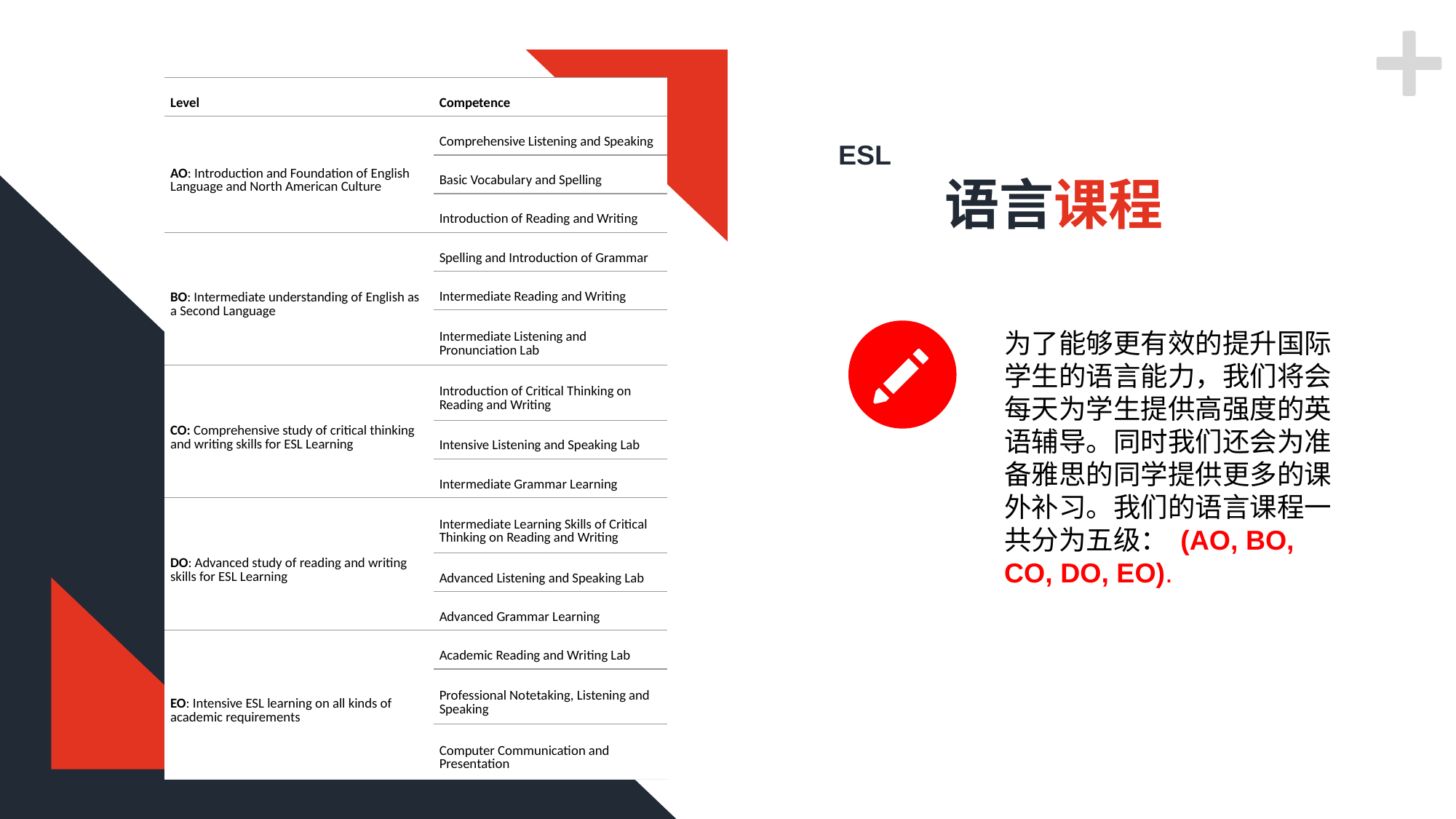

| Level | Competence |
| --- | --- |
| AO: Introduction and Foundation of English Language and North American Culture | Comprehensive Listening and Speaking |
|  | Basic Vocabulary and Spelling |
|  | Introduction of Reading and Writing |
| BO: Intermediate understanding of English as a Second Language | Spelling and Introduction of Grammar |
|  | Intermediate Reading and Writing |
|  | Intermediate Listening and Pronunciation Lab |
| CO: Comprehensive study of critical thinking and writing skills for ESL Learning | Introduction of Critical Thinking on Reading and Writing |
|  | Intensive Listening and Speaking Lab |
|  | Intermediate Grammar Learning |
| DO: Advanced study of reading and writing skills for ESL Learning | Intermediate Learning Skills of Critical Thinking on Reading and Writing |
|  | Advanced Listening and Speaking Lab |
|  | Advanced Grammar Learning |
| EO: Intensive ESL learning on all kinds of academic requirements | Academic Reading and Writing Lab |
|  | Professional Notetaking, Listening and Speaking |
|  | Computer Communication and Presentation |
ESL
语言课程

为了能够更有效的提升国际学生的语言能力，我们将会每天为学生提供高强度的英语辅导。同时我们还会为准备雅思的同学提供更多的课外补习。我们的语言课程一共分为五级： (AO, BO, CO, DO, EO).